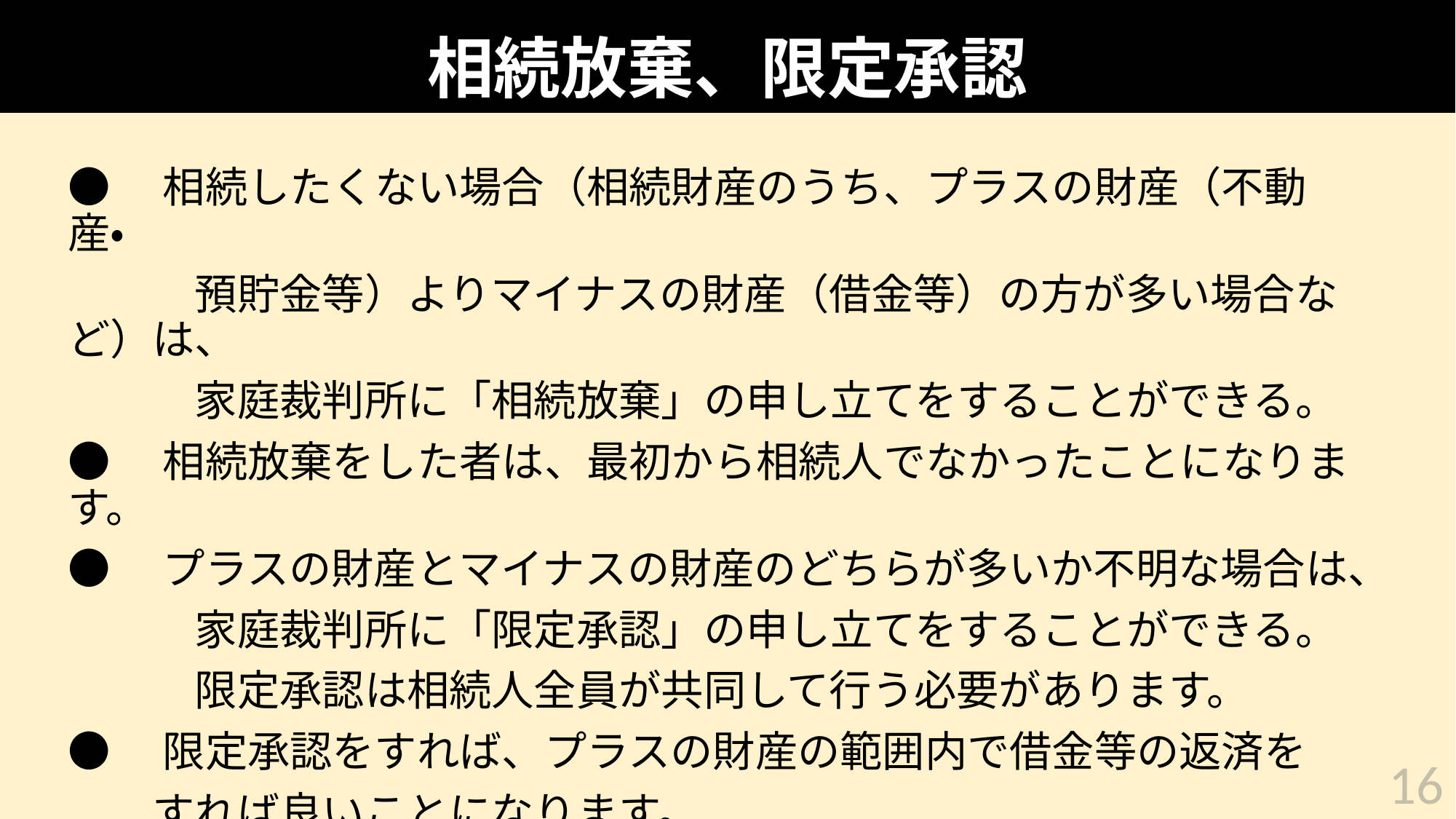

# 相続放棄、限定承認
●　相続したくない場合（相続財産のうち、プラスの財産（不動産・
　　　預貯金等）よりマイナスの財産（借金等）の方が多い場合など）は、
　　　家庭裁判所に「相続放棄」の申し立てをすることができる。
●　相続放棄をした者は、最初から相続人でなかったことになります。
●　プラスの財産とマイナスの財産のどちらが多いか不明な場合は、
　　　家庭裁判所に「限定承認」の申し立てをすることができる。
　　　限定承認は相続人全員が共同して行う必要があります。
●　限定承認をすれば、プラスの財産の範囲内で借金等の返済を
　　すれば良いことになります。
16